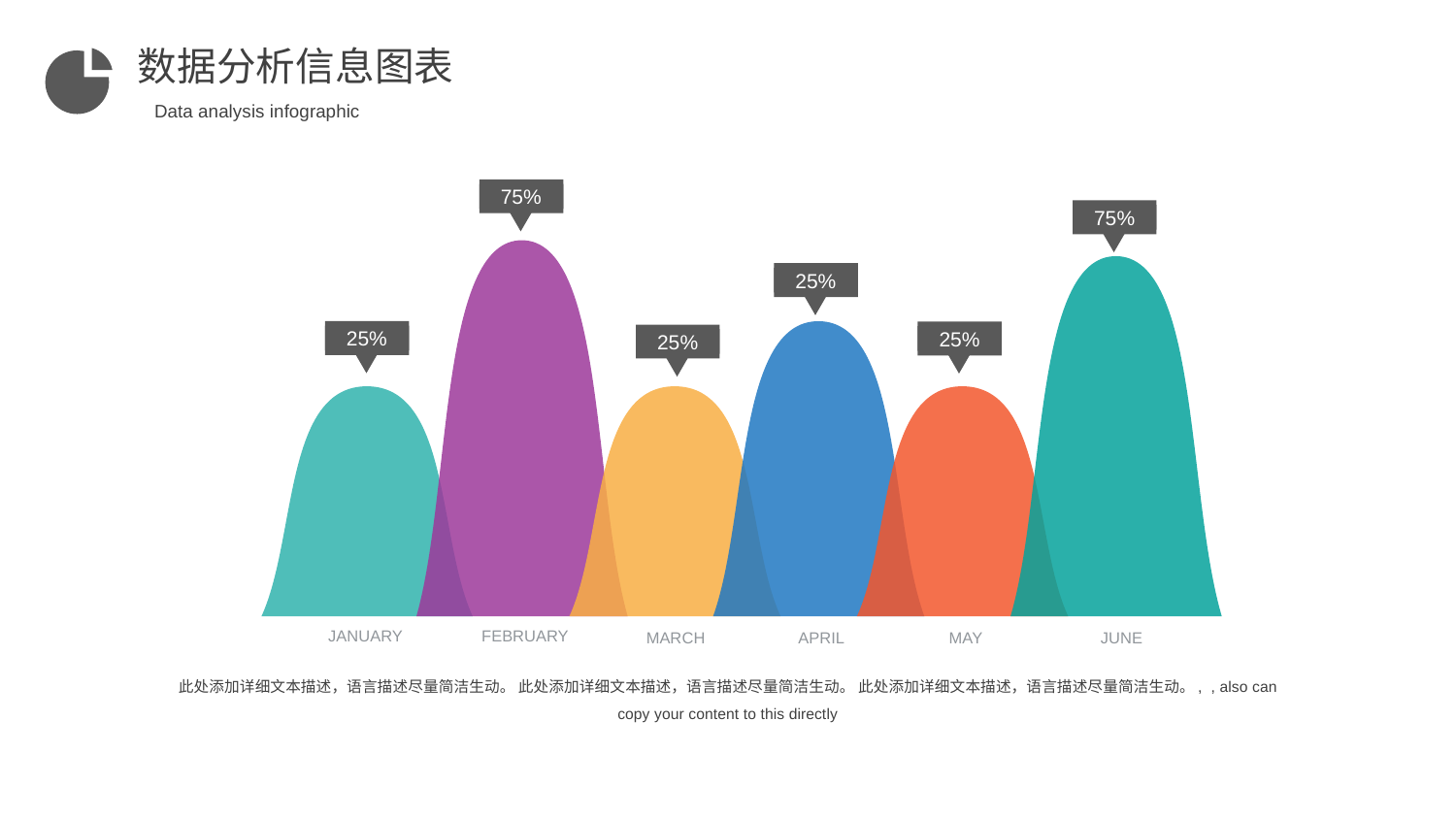

数据分析信息图表

Data analysis infographic

75%

75%

25%

25%

25%

25%

JANUARY
FEBRUARY
MARCH
APRIL
MAY
JUNE
此处添加详细文本描述，语言描述尽量简洁生动。 此处添加详细文本描述，语言描述尽量简洁生动。 此处添加详细文本描述，语言描述尽量简洁生动。,  , also can copy your content to this directly